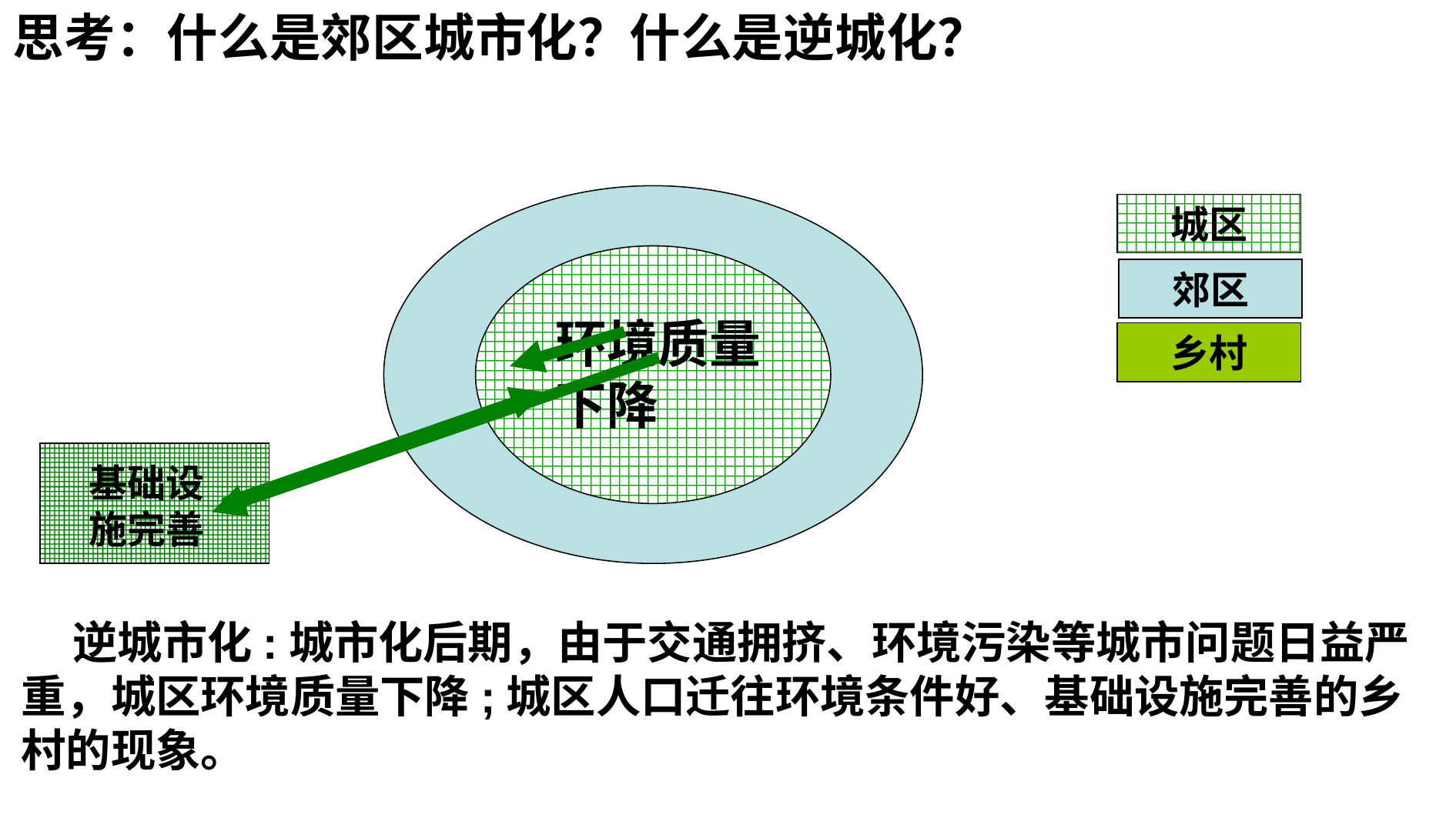

思考：什么是郊区城市化？什么是逆城化？

城区

郊区
环境质量下降
乡村

基础设
施完善

    逆城市化:城市化后期，由于交通拥挤、环境污染等城市问题日益严重，城区环境质量下降;城区人口迁往环境条件好、基础设施完善的乡村的现象。
郊区城市化是指人口在郊区集中，使郊区与城市融为一体。